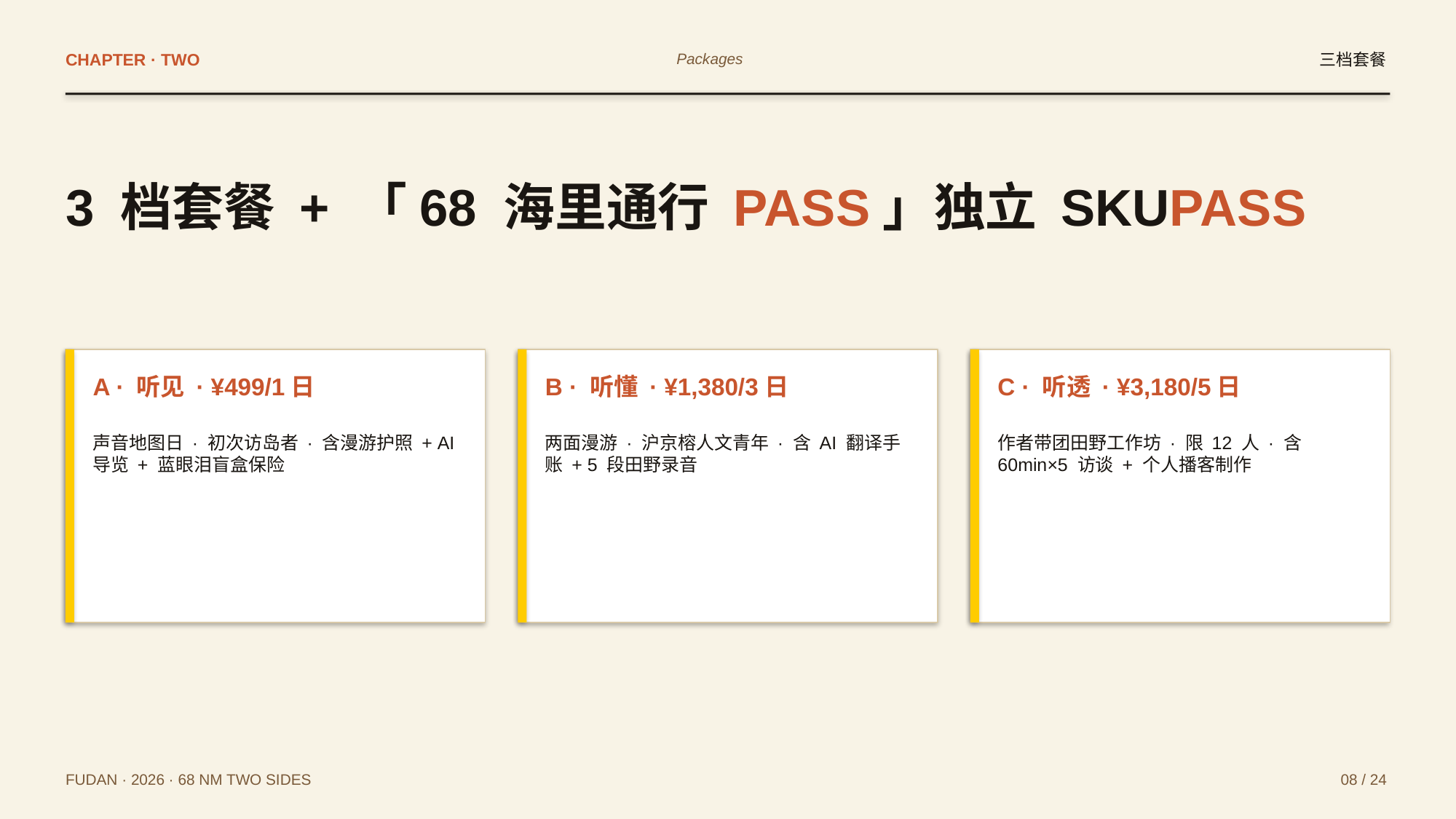

CHAPTER · TWO
Packages
三档套餐

3 档套餐 + 「68 海里通行 PASS」独立 SKUPASS

A · 听见 · ¥499/1日
B · 听懂 · ¥1,380/3日
C · 听透 · ¥3,180/5日
声音地图日 · 初次访岛者 · 含漫游护照 + AI 导览 + 蓝眼泪盲盒保险
两面漫游 · 沪京榕人文青年 · 含 AI 翻译手账 + 5 段田野录音
作者带团田野工作坊 · 限 12 人 · 含 60min×5 访谈 + 个人播客制作
FUDAN · 2026 · 68 NM TWO SIDES
08 / 24